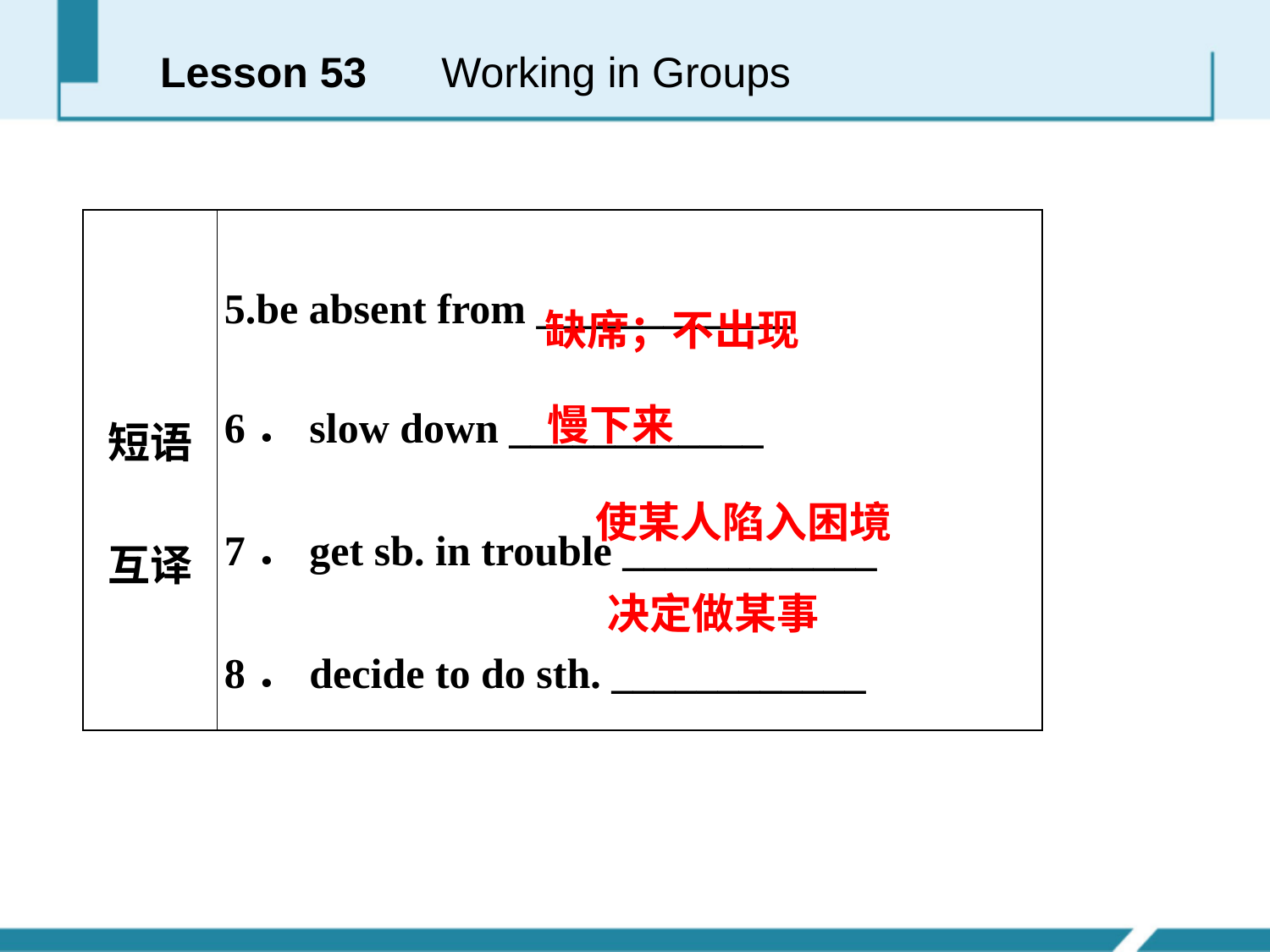

Lesson 53 　Working in Groups
| 短语 互译 | 5.be absent from \_\_\_\_\_\_\_\_\_\_\_\_ 6．slow down \_\_\_\_\_\_\_\_\_\_\_\_ 7．get sb. in trouble \_\_\_\_\_\_\_\_\_\_\_\_ 8．decide to do sth. \_\_\_\_\_\_\_\_\_\_\_\_ |
| --- | --- |
缺席；不出现
慢下来
使某人陷入困境
决定做某事